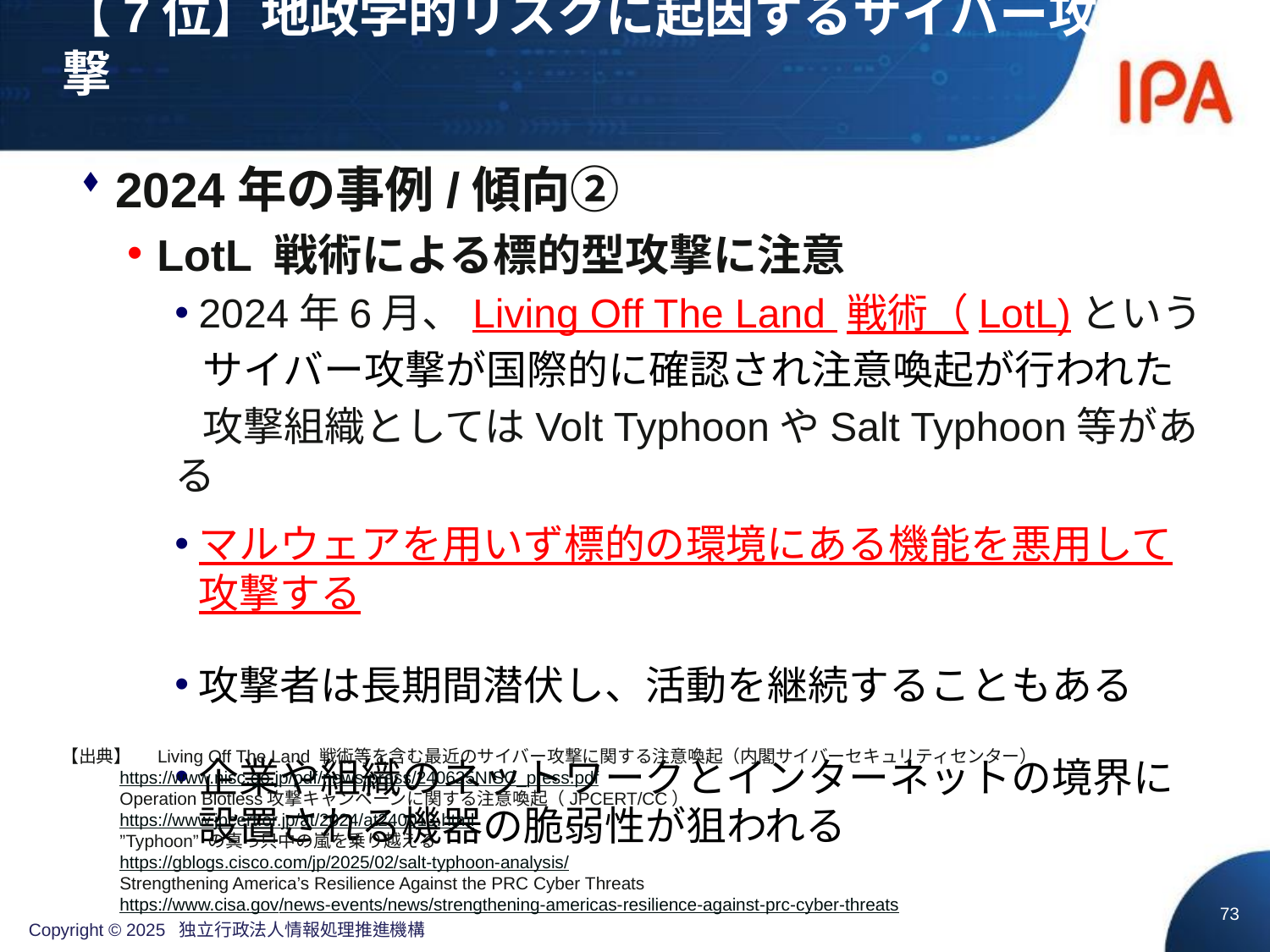

# 【7位】地政学的リスクに起因するサイバー攻撃
2024年の事例/傾向②
LotL 戦術による標的型攻撃に注意
2024年6月、Living Off The Land 戦術（LotL)という
  サイバー攻撃が国際的に確認され注意喚起が行われた
  攻撃組織としてはVolt TyphoonやSalt Typhoon等がある

マルウェアを用いず標的の環境にある機能を悪用して攻撃する

攻撃者は長期間潜伏し、活動を継続することもある

企業や組織のネットワークとインターネットの境界に設置される機器の脆弱性が狙われる
【出典】　 Living Off The Land 戦術等を含む最近のサイバー攻撃に関する注意喚起（内閣サイバーセキュリティセンター）
            https://www.nisc.go.jp/pdf/news/press/240625NISC_press.pdf
            Operation Blotless攻撃キャンペーンに関する注意喚起（JPCERT/CC）
            https://www.jpcert.or.jp/at/2024/at240013.html
            ”Typhoon” の真っ只中の嵐を乗り越える
            https://gblogs.cisco.com/jp/2025/02/salt-typhoon-analysis/
            Strengthening America’s Resilience Against the PRC Cyber Threats
            https://www.cisa.gov/news-events/news/strengthening-americas-resilience-against-prc-cyber-threats
73
Copyright © 2025  独立行政法人情報処理推進機構